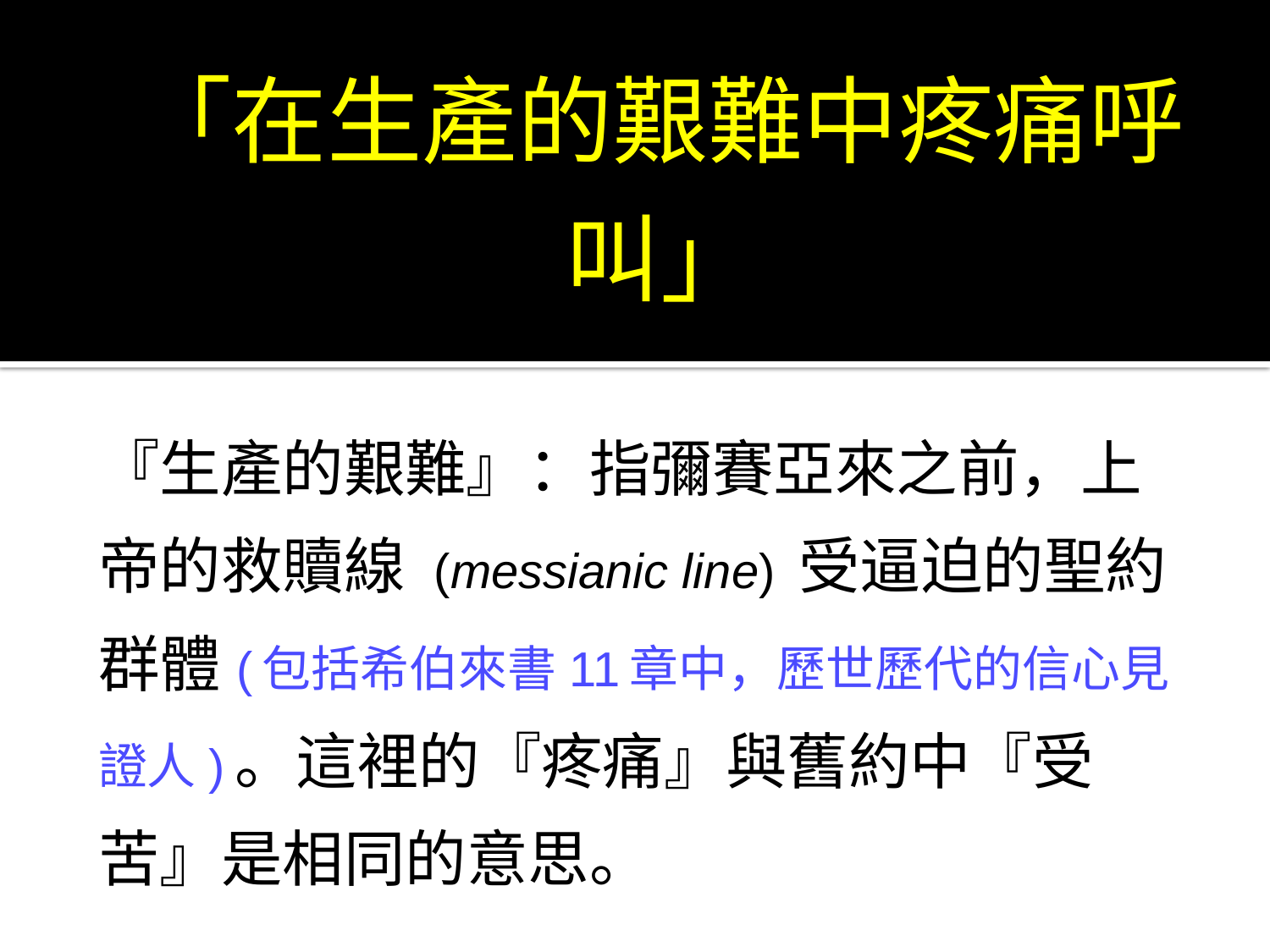

# 「在生產的艱難中疼痛呼叫」
『生產的艱難』：指彌賽亞來之前，上帝的救贖線 (messianic line) 受逼迫的聖約群體(包括希伯來書11章中，歷世歷代的信心見證人)。這裡的『疼痛』與舊約中『受苦』是相同的意思。